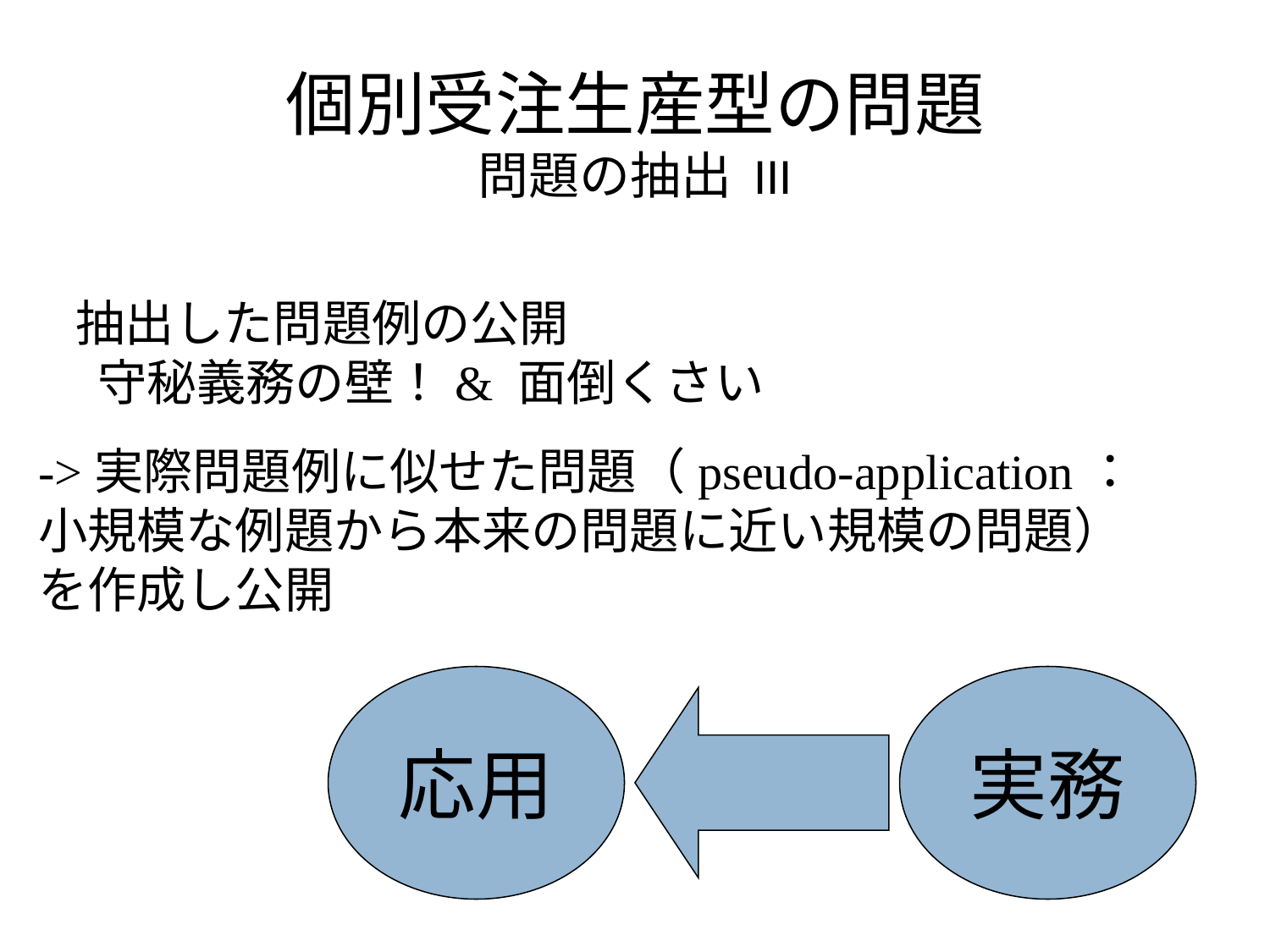

# 個別受注生産型の問題 問題の抽出 III
抽出した問題例の公開
  守秘義務の壁！& 面倒くさい

->実際問題例に似せた問題（pseudo-application：
小規模な例題から本来の問題に近い規模の問題）
を作成し公開

応用
実務